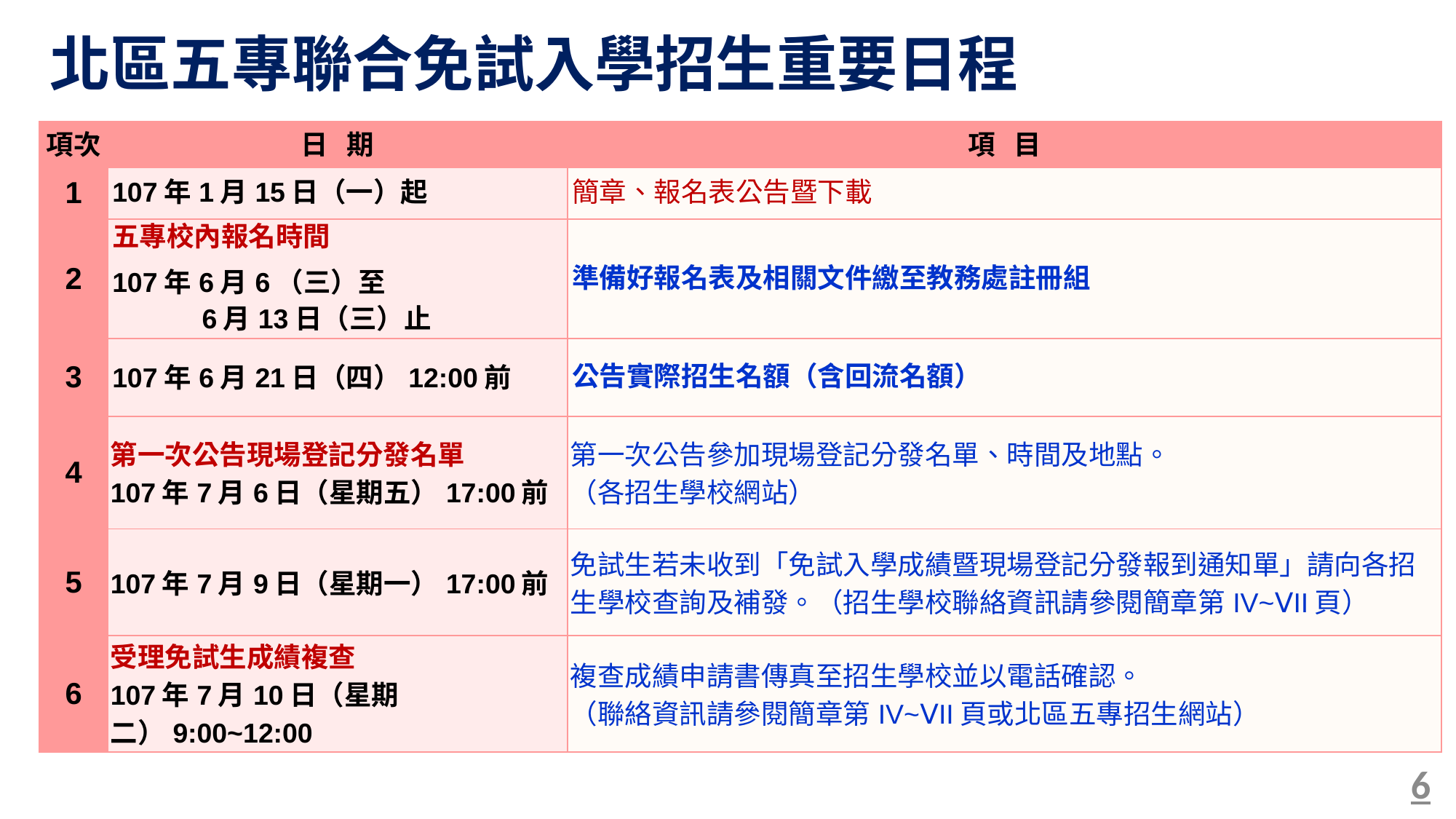

北區五專聯合免試入學招生重要日程
| 項次 | 日 期 | 項 目 |
| --- | --- | --- |
| 1 | 107年1月15日（一）起 | 簡章、報名表公告暨下載 |
| 2 | 五專校內報名時間 107年6月6（三）至 　　　6月13日（三）止 | 準備好報名表及相關文件繳至教務處註冊組 |
| 3 | 107年6月21日（四）12:00前 | 公告實際招生名額（含回流名額） |
| 4 | 第一次公告現場登記分發名單 107年7月6日（星期五）17:00前 | 第一次公告參加現場登記分發名單、時間及地點。 （各招生學校網站） |
| 5 | 107年7月9日（星期一）17:00前 | 免試生若未收到「免試入學成績暨現場登記分發報到通知單」請向各招生學校查詢及補發。（招生學校聯絡資訊請參閱簡章第IV~ⅤII頁） |
| 6 | 受理免試生成績複查 107年7月10日（星期二）9:00~12:00 | 複查成績申請書傳真至招生學校並以電話確認。 （聯絡資訊請參閱簡章第IV~ⅤII頁或北區五專招生網站） |
6